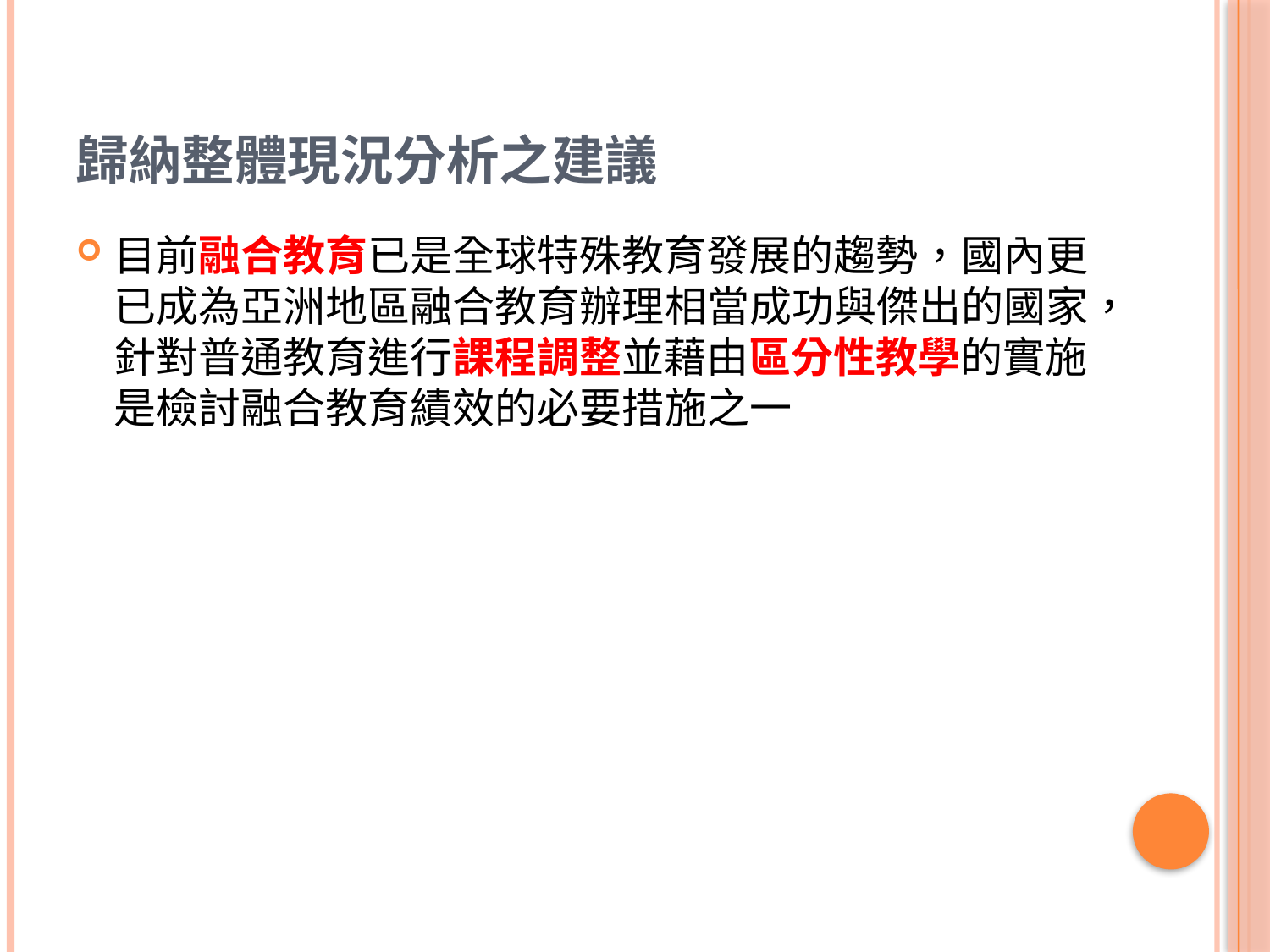

# 歸納整體現況分析之建議
目前融合教育已是全球特殊教育發展的趨勢，國內更已成為亞洲地區融合教育辦理相當成功與傑出的國家，針對普通教育進行課程調整並藉由區分性教學的實施是檢討融合教育績效的必要措施之一